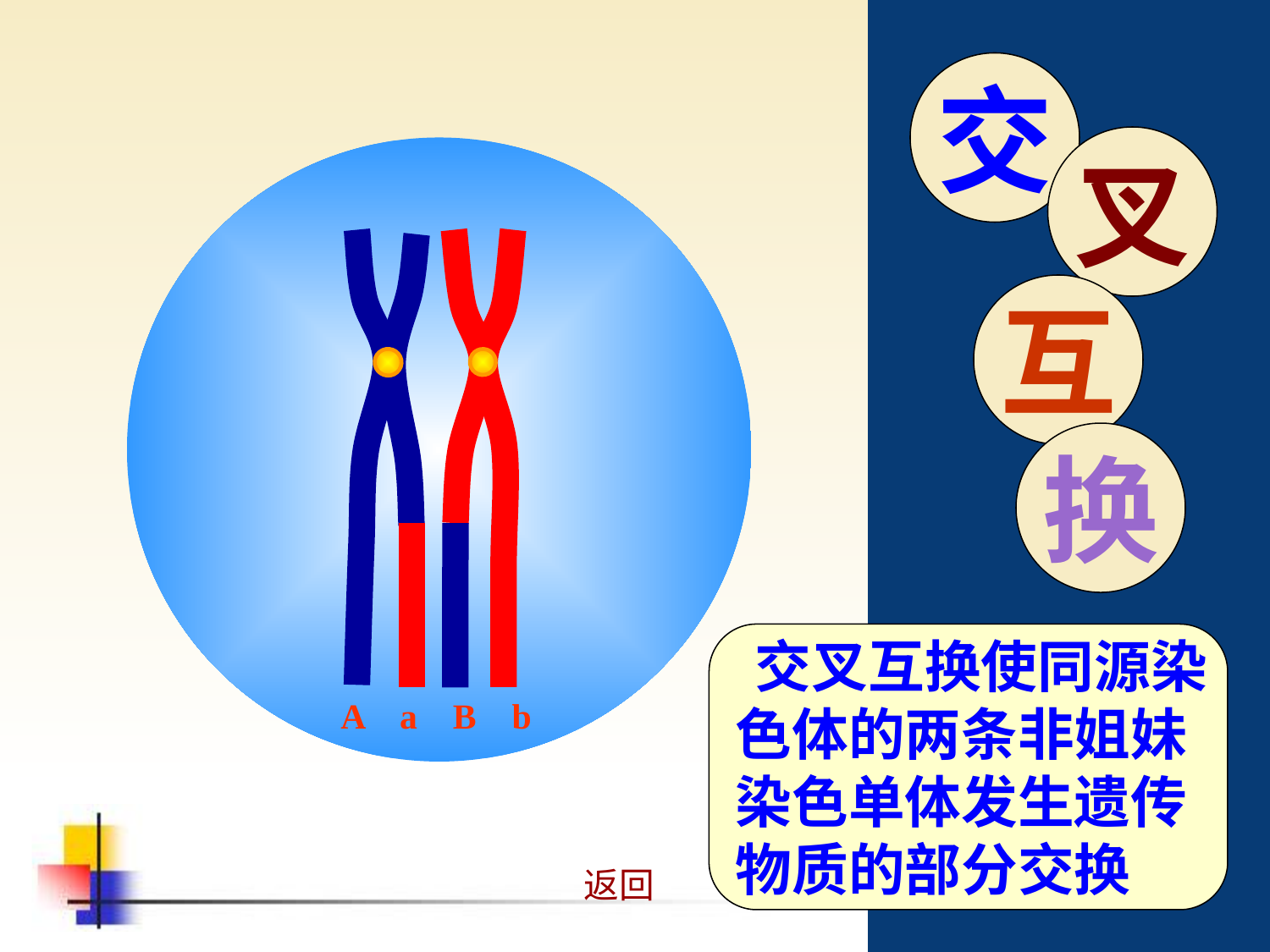

交
叉

互

换

 交叉互换使同源染
色体的两条非姐妹
染色单体发生遗传
物质的部分交换
A    a    B    b

返回